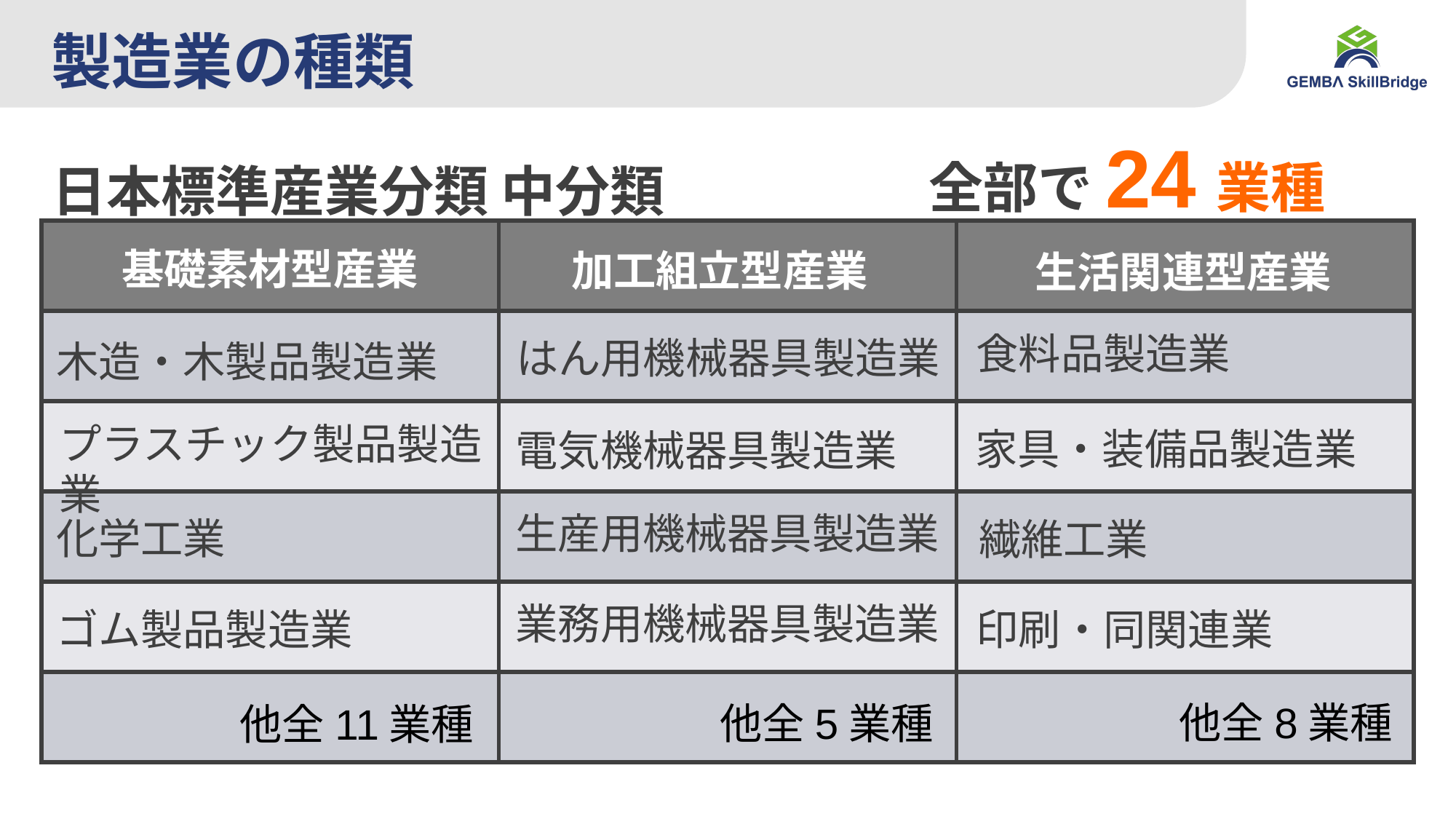

# 製造業の種類
全部で24業種
日本標準産業分類 中分類
|  |  |  |
| --- | --- | --- |
|  |  |  |
|  |  |  |
|  |  |  |
|  |  |  |
|  |  |  |
基礎素材型産業
加工組立型産業
生活関連型産業
食料品製造業
はん用機械器具製造業
木造・木製品製造業
プラスチック製品製造業
家具・装備品製造業
電気機械器具製造業
生産用機械器具製造業
化学工業
繊維工業
業務用機械器具製造業
ゴム製品製造業
印刷・同関連業
他全8業種
他全5業種
他全11業種